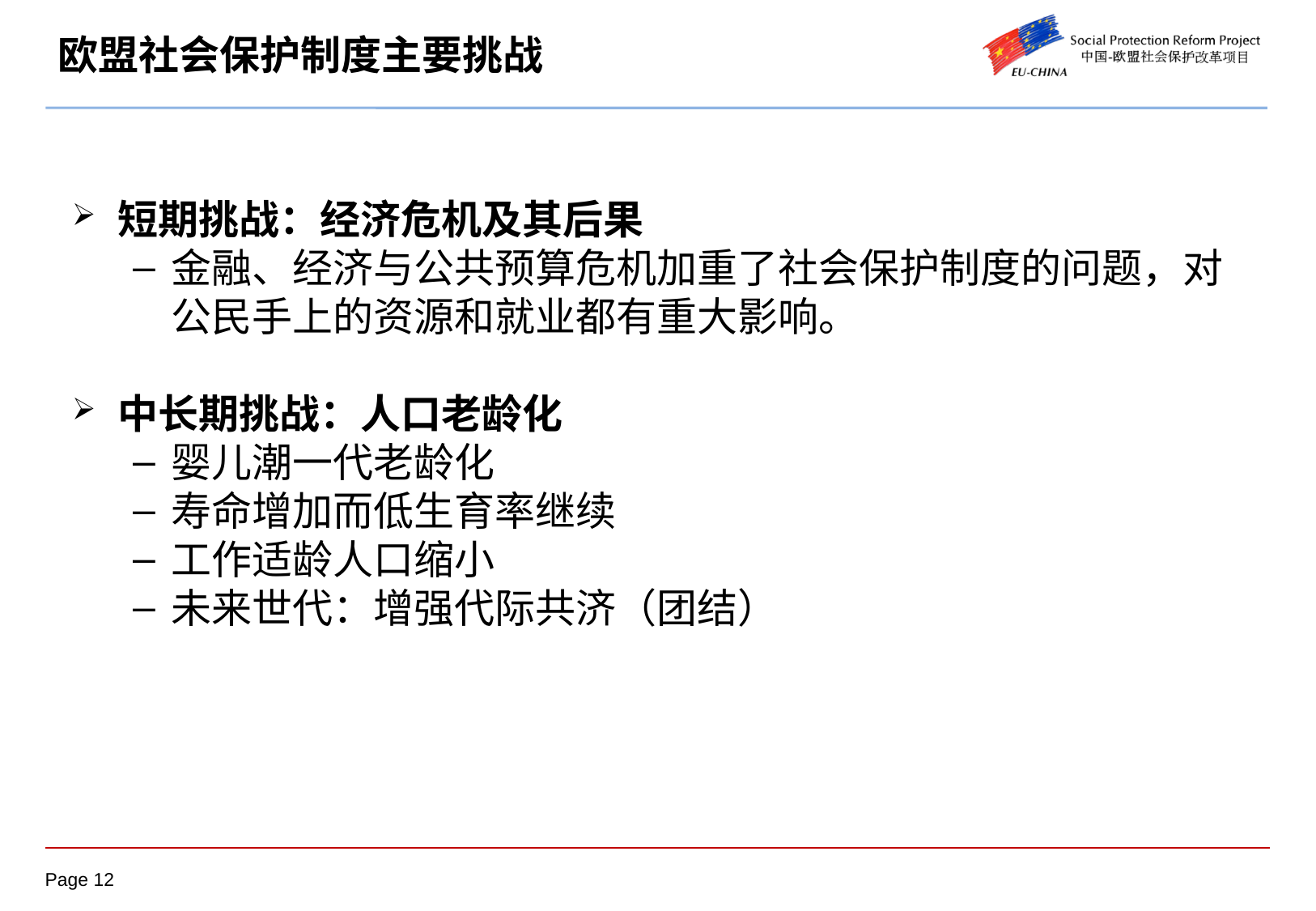

欧盟社会保护制度主要挑战
短期挑战：经济危机及其后果
金融、经济与公共预算危机加重了社会保护制度的问题，对公民手上的资源和就业都有重大影响。

中长期挑战：人口老龄化
婴儿潮一代老龄化
寿命增加而低生育率继续
工作适龄人口缩小
未来世代：增强代际共济（团结）